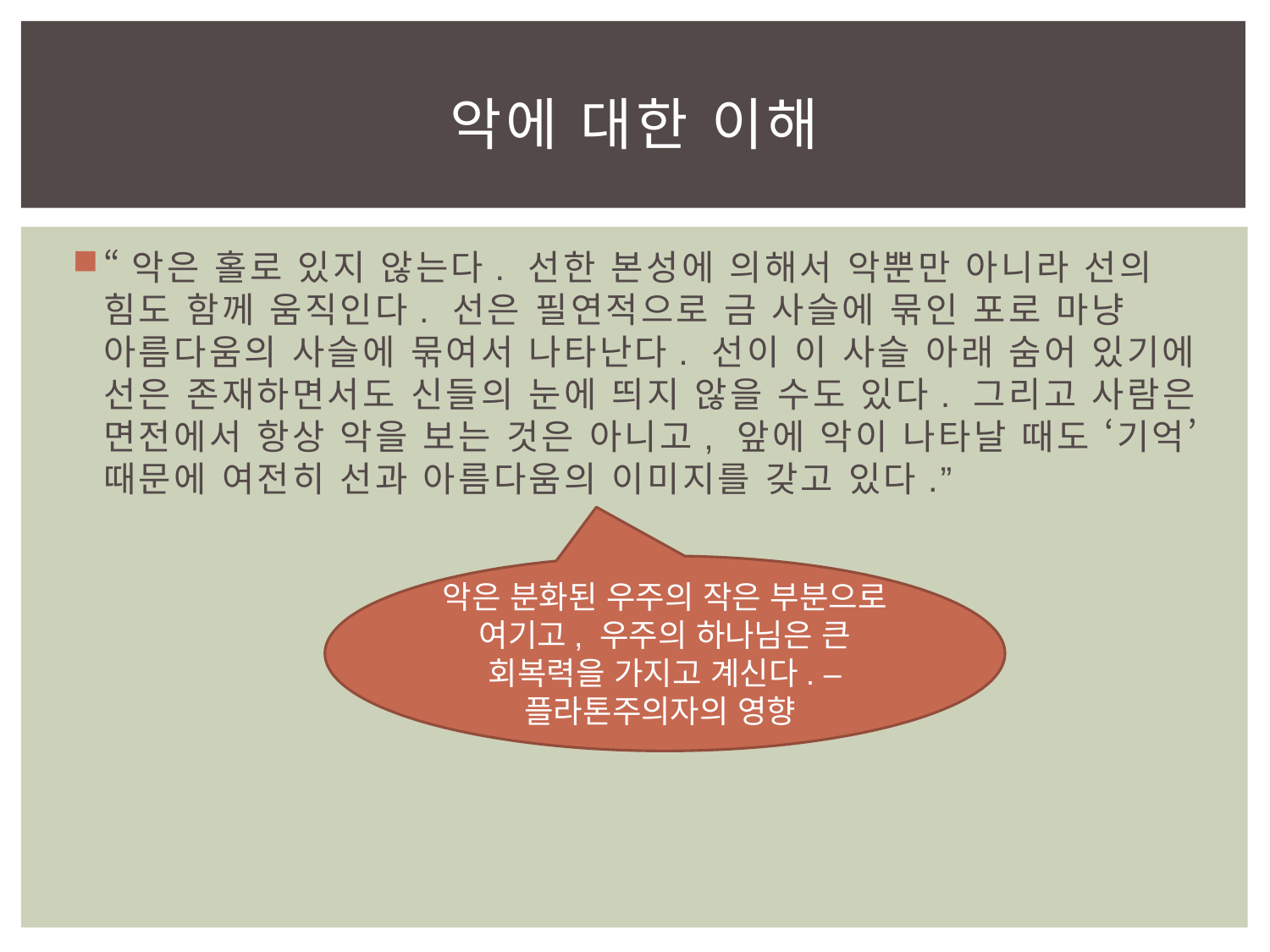

# 악에 대한 이해
“악은 홀로 있지 않는다. 선한 본성에 의해서 악뿐만 아니라 선의 힘도 함께 움직인다. 선은 필연적으로 금 사슬에 묶인 포로 마냥 아름다움의 사슬에 묶여서 나타난다. 선이 이 사슬 아래 숨어 있기에 선은 존재하면서도 신들의 눈에 띄지 않을 수도 있다. 그리고 사람은 면전에서 항상 악을 보는 것은 아니고, 앞에 악이 나타날 때도 ‘기억’ 때문에 여전히 선과 아름다움의 이미지를 갖고 있다.”

악은 분화된 우주의 작은 부분으로 여기고, 우주의 하나님은 큰 회복력을 가지고 계신다. – 플라톤주의자의 영향